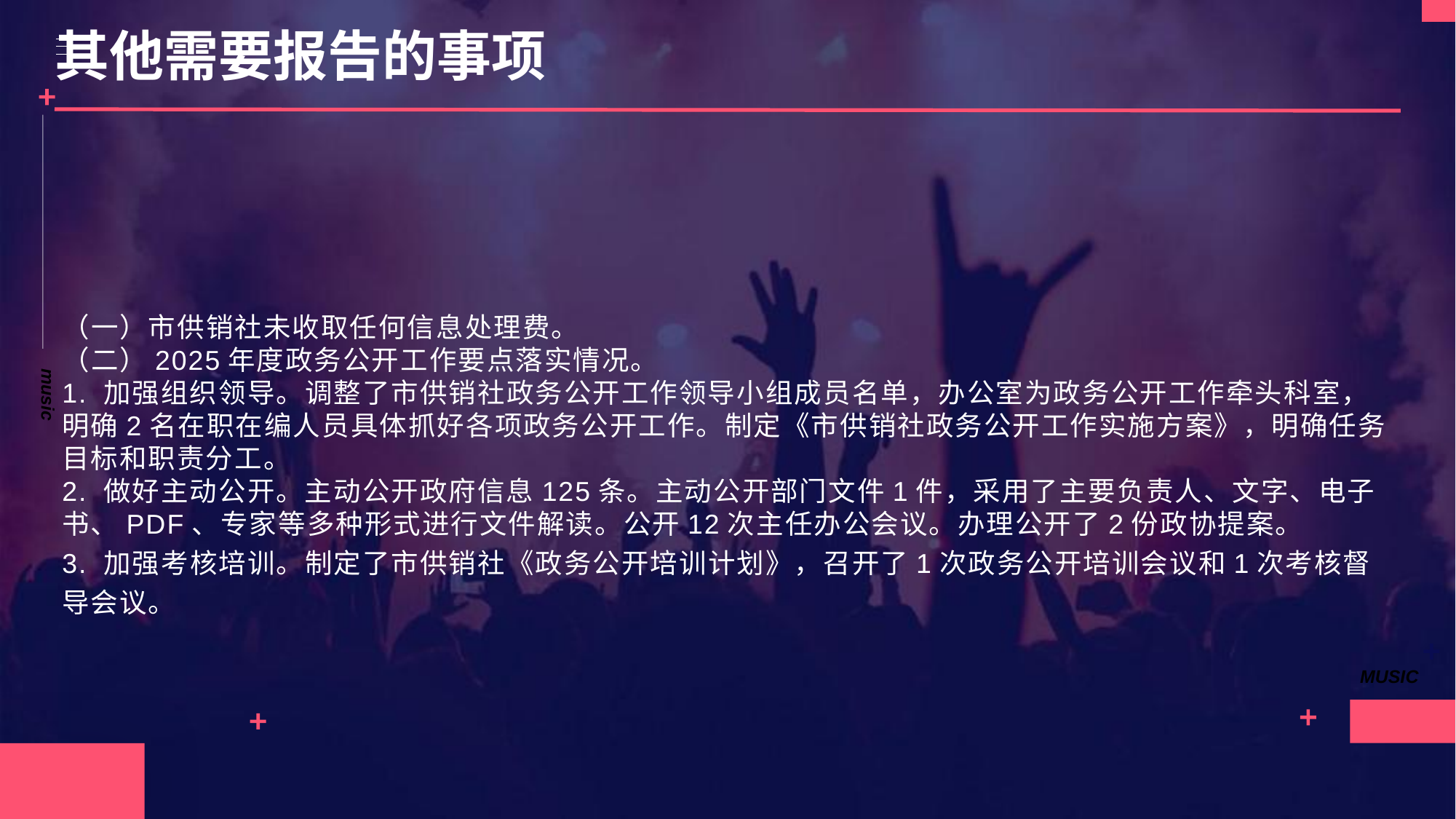

其他需要报告的事项

music
（一）市供销社未收取任何信息处理费。
（二）2025年度政务公开工作要点落实情况。
1. 加强组织领导。调整了市供销社政务公开工作领导小组成员名单，办公室为政务公开工作牵头科室，明确2名在职在编人员具体抓好各项政务公开工作。制定《市供销社政务公开工作实施方案》，明确任务目标和职责分工。
2. 做好主动公开。主动公开政府信息125条。主动公开部门文件1件，采用了主要负责人、文字、电子书、PDF、专家等多种形式进行文件解读。公开12次主任办公会议。办理公开了2份政协提案。
3. 加强考核培训。制定了市供销社《政务公开培训计划》，召开了1次政务公开培训会议和1次考核督导会议。

MUSIC